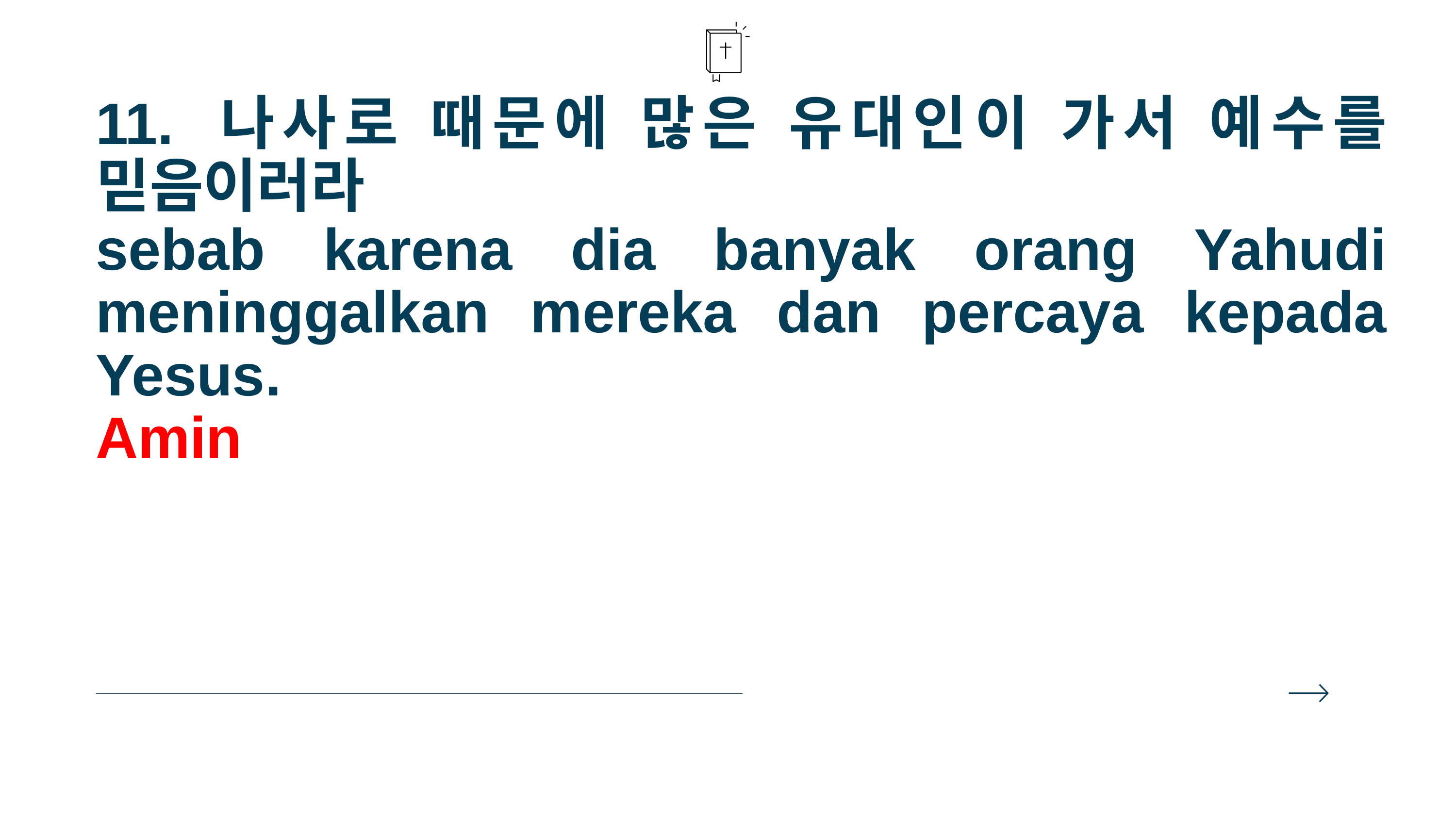

11. 나사로 때문에 많은 유대인이 가서 예수를 믿음이러라
sebab karena dia banyak orang Yahudi meninggalkan mereka dan percaya kepada Yesus.
Amin